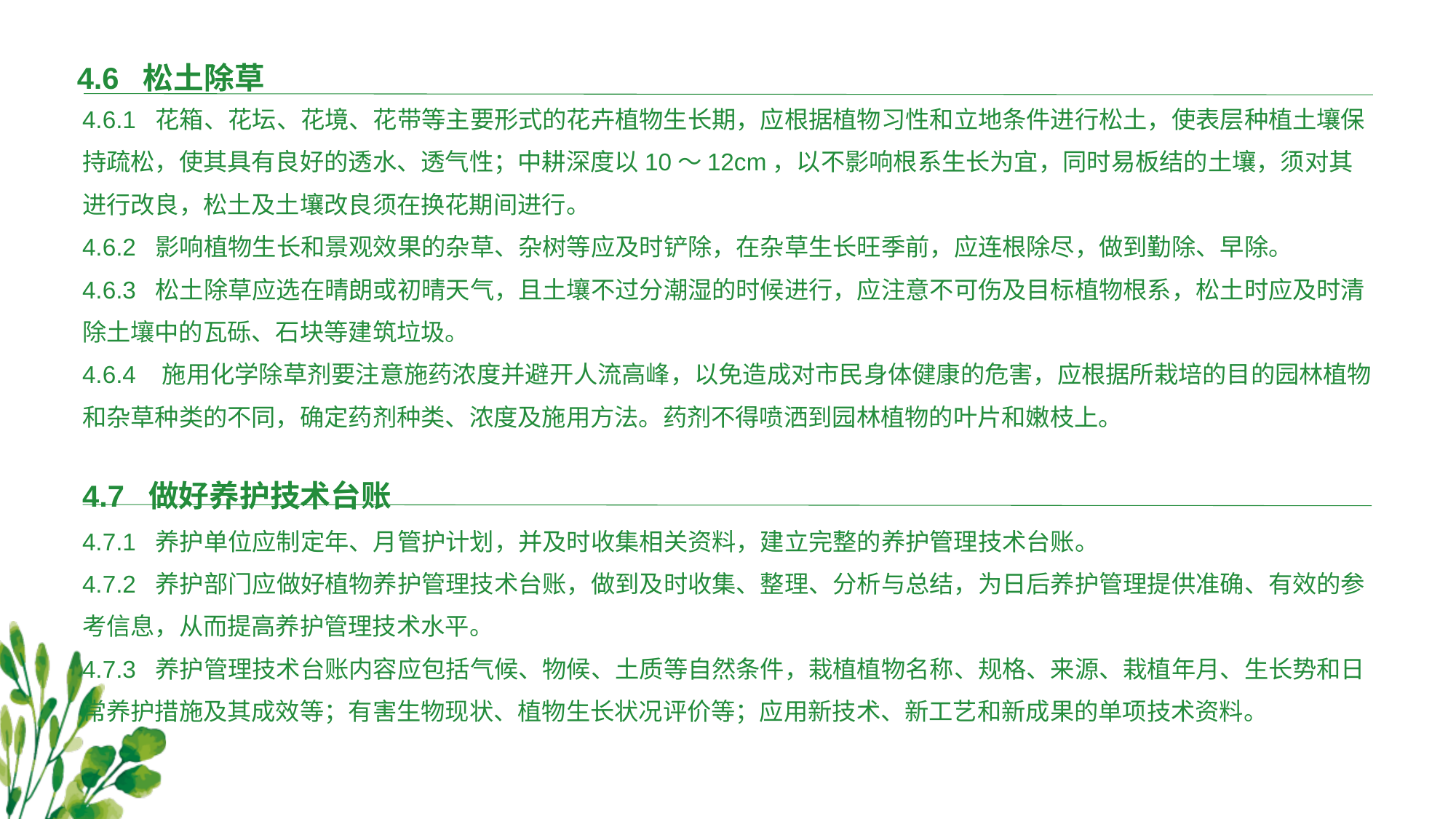

4.6  松土除草
4.6.1  花箱、花坛、花境、花带等主要形式的花卉植物生长期，应根据植物习性和立地条件进行松土，使表层种植土壤保持疏松，使其具有良好的透水、透气性；中耕深度以10～12cm，以不影响根系生长为宜，同时易板结的土壤，须对其进行改良，松土及土壤改良须在换花期间进行。
4.6.2  影响植物生长和景观效果的杂草、杂树等应及时铲除，在杂草生长旺季前，应连根除尽，做到勤除、早除。
4.6.3  松土除草应选在晴朗或初晴天气，且土壤不过分潮湿的时候进行，应注意不可伤及目标植物根系，松土时应及时清除土壤中的瓦砾、石块等建筑垃圾。
4.6.4   施用化学除草剂要注意施药浓度并避开人流高峰，以免造成对市民身体健康的危害，应根据所栽培的目的园林植物和杂草种类的不同，确定药剂种类、浓度及施用方法。药剂不得喷洒到园林植物的叶片和嫩枝上。
4.7  做好养护技术台账
4.7.1  养护单位应制定年、月管护计划，并及时收集相关资料，建立完整的养护管理技术台账。
4.7.2  养护部门应做好植物养护管理技术台账，做到及时收集、整理、分析与总结，为日后养护管理提供准确、有效的参考信息，从而提高养护管理技术水平。
4.7.3  养护管理技术台账内容应包括气候、物候、土质等自然条件，栽植植物名称、规格、来源、栽植年月、生长势和日常养护措施及其成效等；有害生物现状、植物生长状况评价等；应用新技术、新工艺和新成果的单项技术资料。